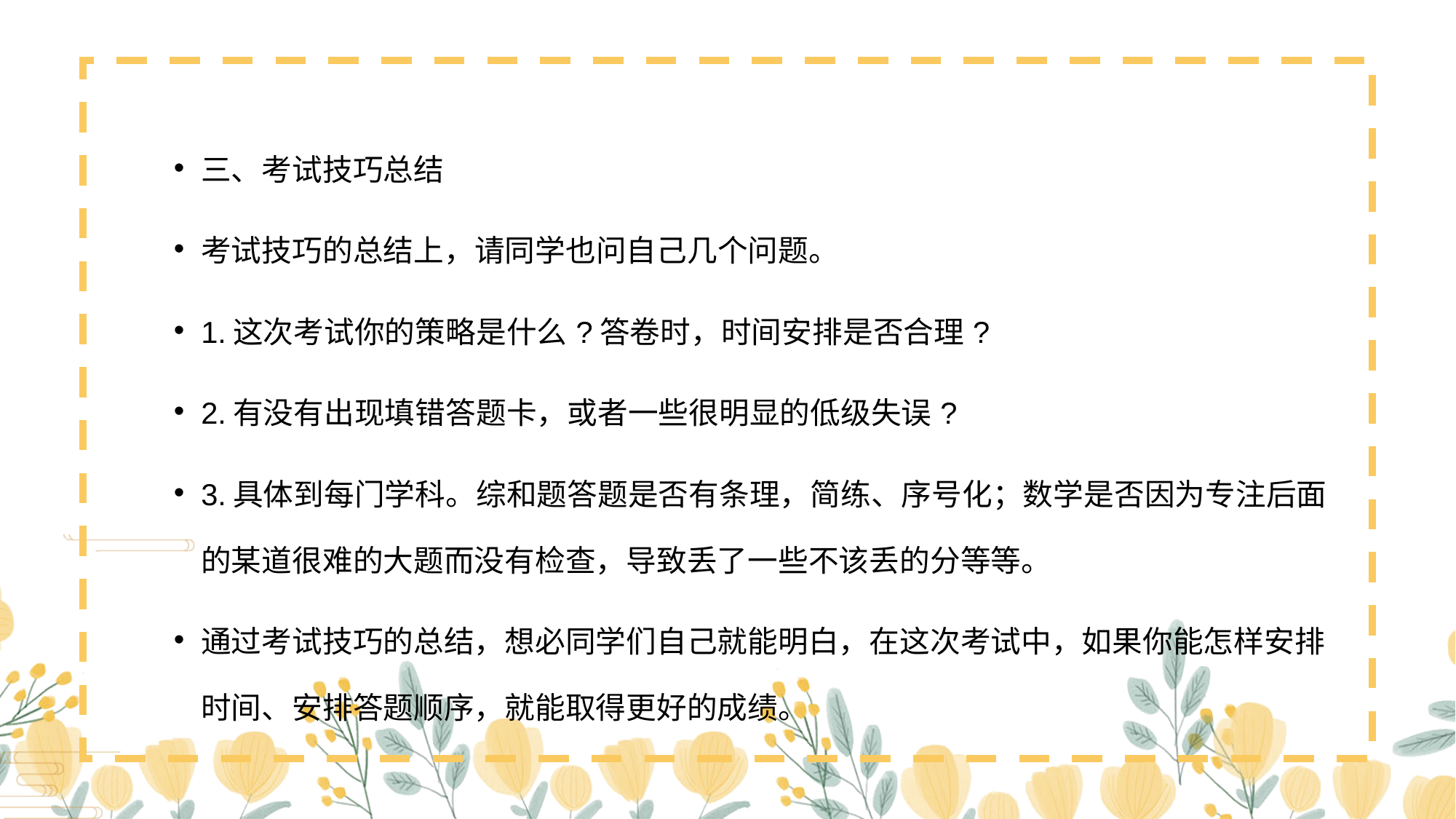

三、考试技巧总结
考试技巧的总结上，请同学也问自己几个问题。
1.这次考试你的策略是什么?答卷时，时间安排是否合理?
2.有没有出现填错答题卡，或者一些很明显的低级失误?
3.具体到每门学科。综和题答题是否有条理，简练、序号化；数学是否因为专注后面的某道很难的大题而没有检查，导致丢了一些不该丢的分等等。
通过考试技巧的总结，想必同学们自己就能明白，在这次考试中，如果你能怎样安排时间、安排答题顺序，就能取得更好的成绩。